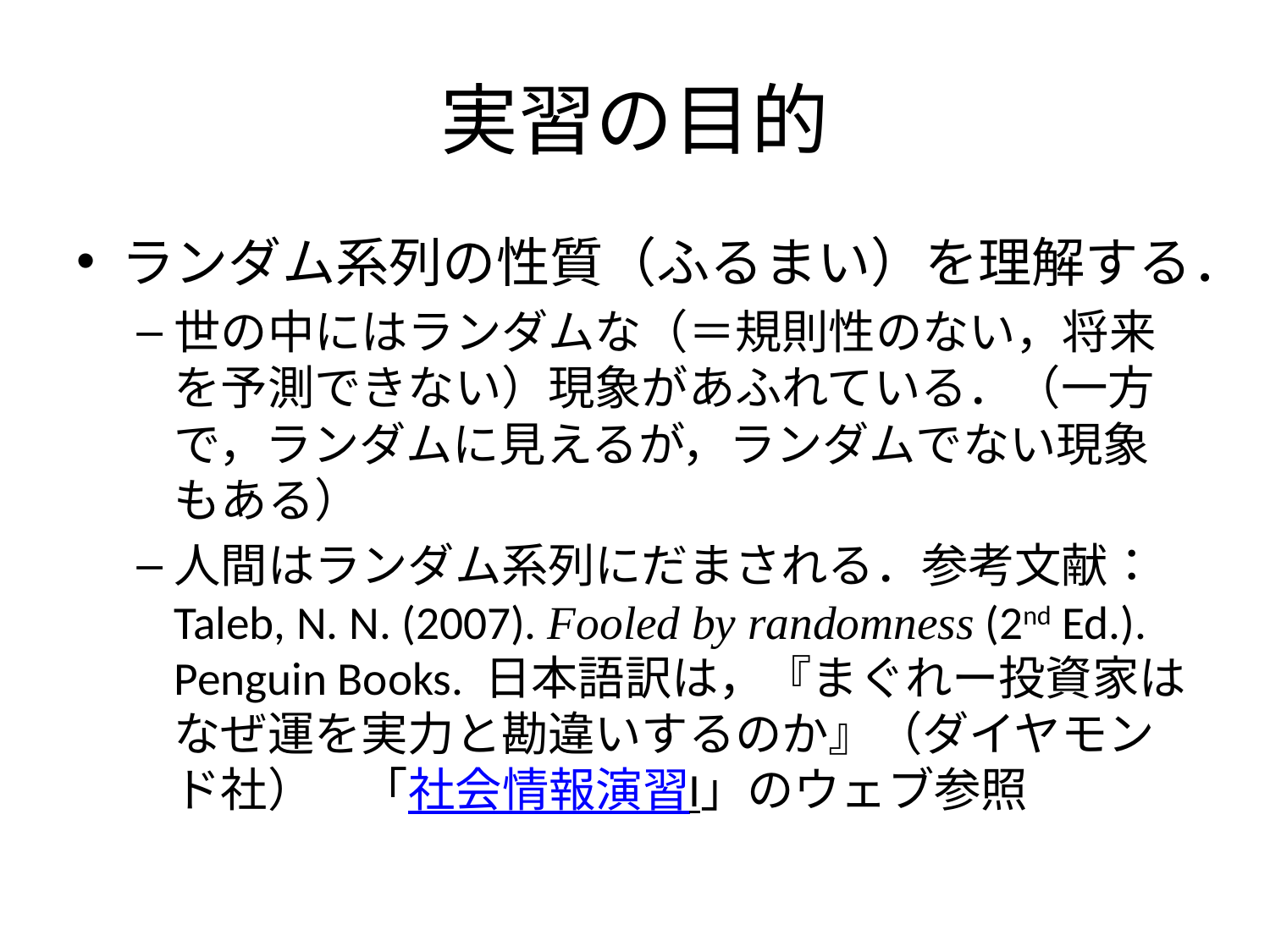

# 実習の目的
ランダム系列の性質（ふるまい）を理解する．
世の中にはランダムな（＝規則性のない，将来を予測できない）現象があふれている．（一方で，ランダムに見えるが，ランダムでない現象もある）
人間はランダム系列にだまされる．参考文献：Taleb, N. N. (2007). Fooled by randomness (2nd Ed.). Penguin Books. 日本語訳は，『まぐれー投資家はなぜ運を実力と勘違いするのか』（ダイヤモンド社）　「社会情報演習I」のウェブ参照